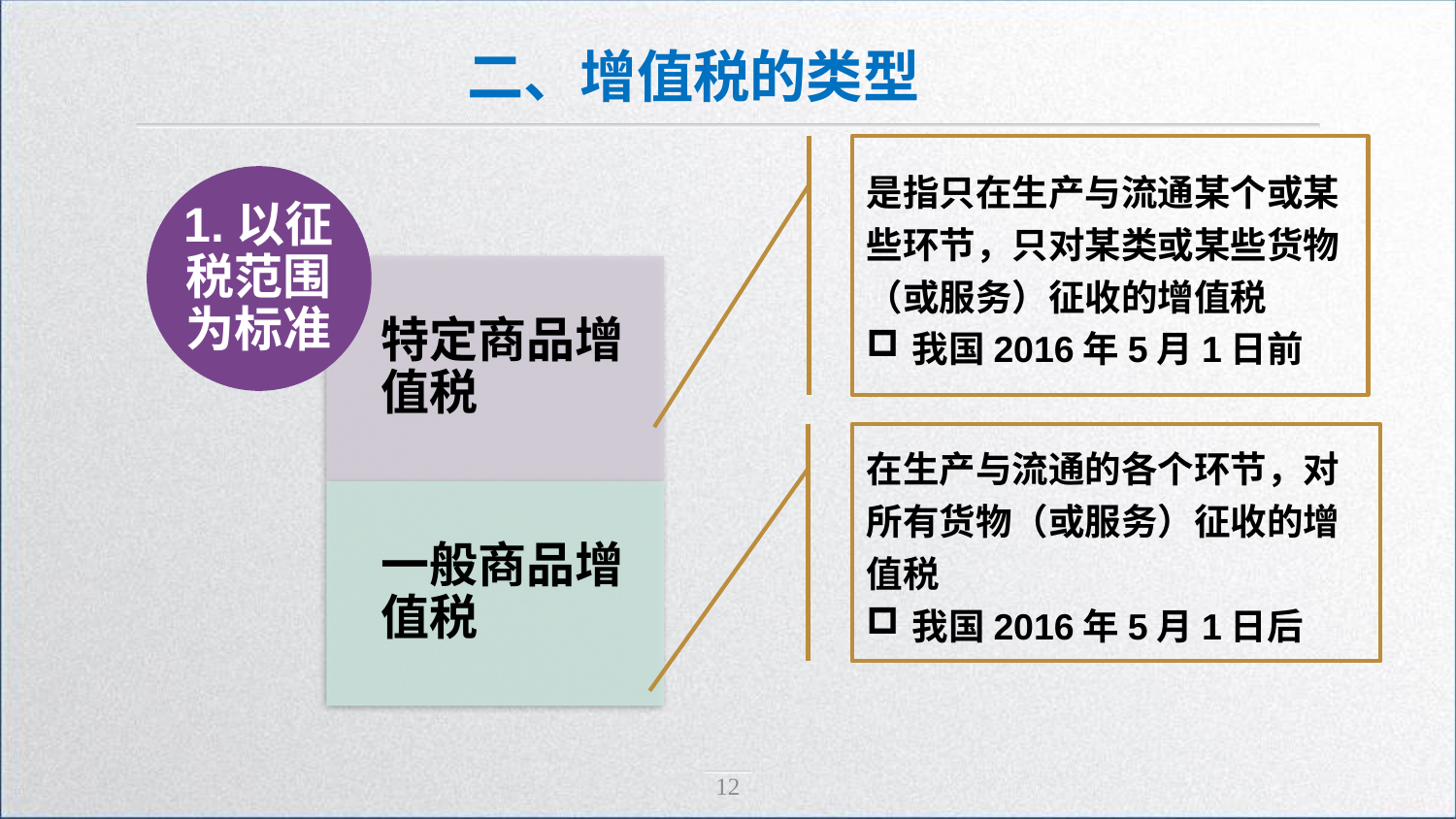

二、增值税的类型
是指只在生产与流通某个或某些环节，只对某类或某些货物（或服务）征收的增值税
我国2016年5月1日前
特定商品增值税
一般商品增值税
1.以征税范围为标准
在生产与流通的各个环节，对所有货物（或服务）征收的增值税
我国2016年5月1日后
12